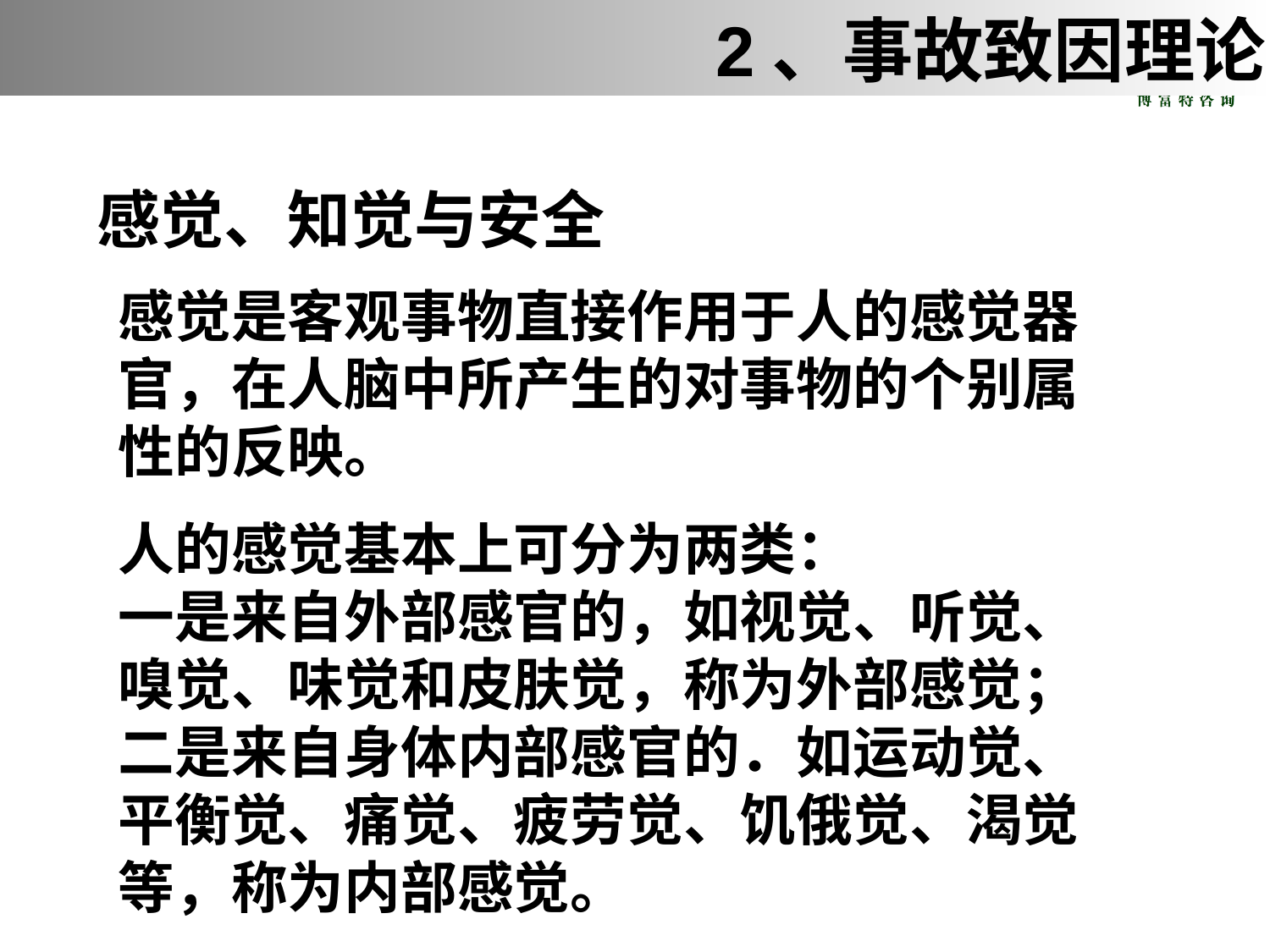

1、事故与人的关系
2、事故致因理论
感觉、知觉与安全
感觉是客观事物直接作用于人的感觉器官，在人脑中所产生的对事物的个别属性的反映。
人的感觉基本上可分为两类：
一是来自外部感官的，如视觉、听觉、嗅觉、味觉和皮肤觉，称为外部感觉；
二是来自身体内部感官的．如运动觉、平衡觉、痛觉、疲劳觉、饥俄觉、渴觉等，称为内部感觉。